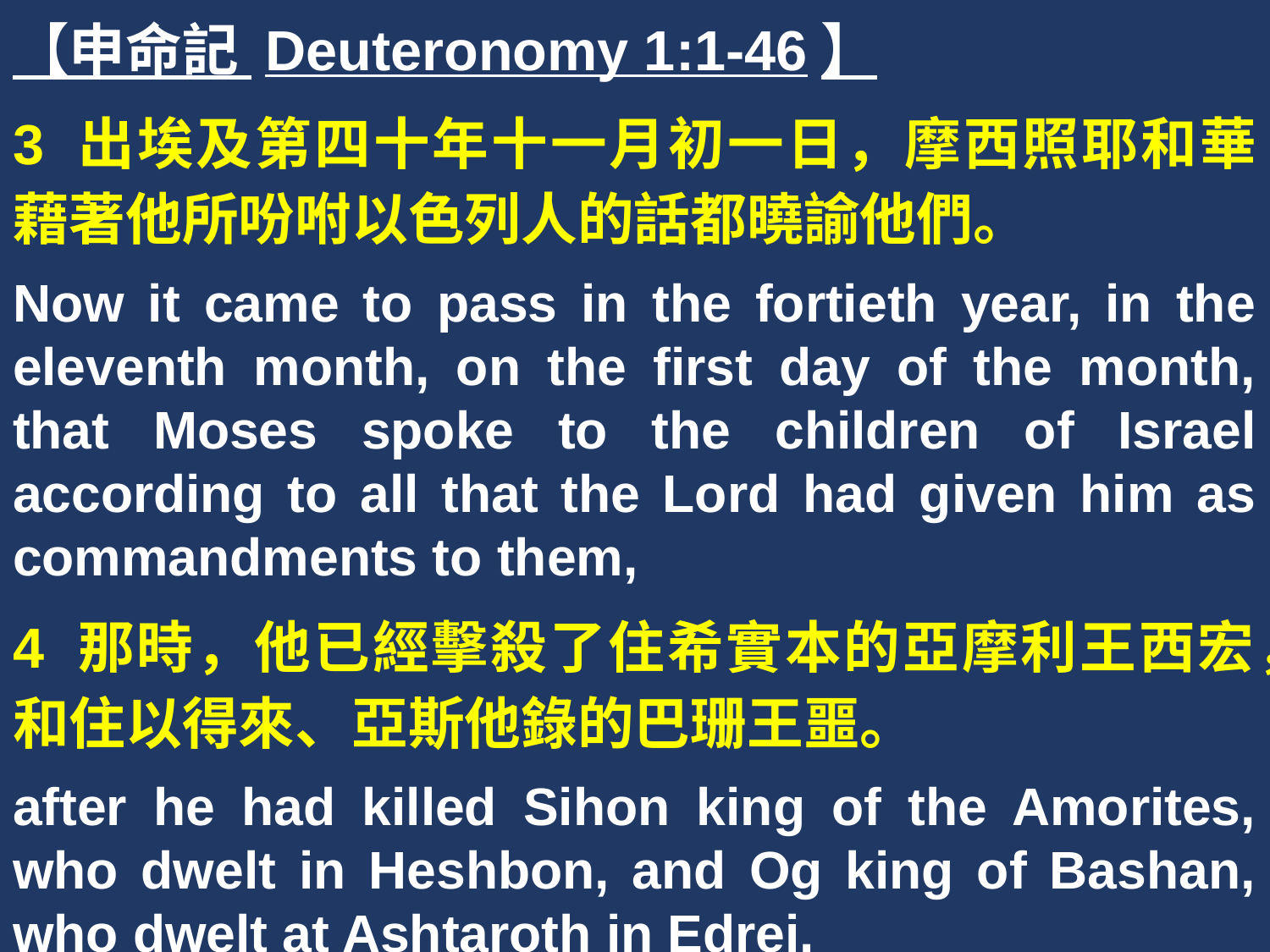

【申命記 Deuteronomy 1:1-46】
3 出埃及第四十年十一月初一日，摩西照耶和華藉著他所吩咐以色列人的話都曉諭他們。
Now it came to pass in the fortieth year, in the eleventh month, on the first day of the month, that Moses spoke to the children of Israel according to all that the Lord had given him as commandments to them,
4 那時，他已經擊殺了住希實本的亞摩利王西宏，和住以得來、亞斯他錄的巴珊王噩。
after he had killed Sihon king of the Amorites, who dwelt in Heshbon, and Og king of Bashan, who dwelt at Ashtaroth in Edrei.